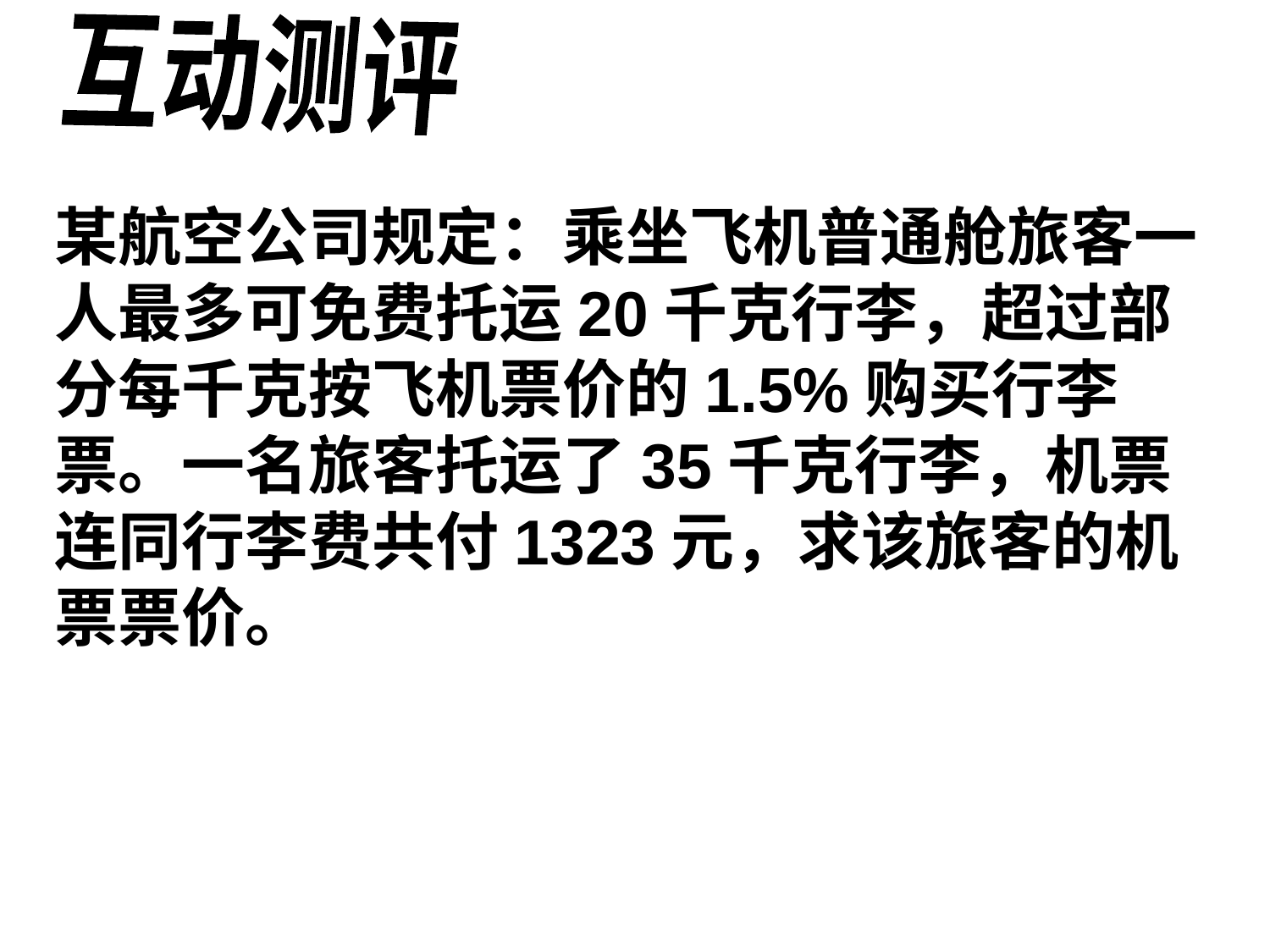

互动测评

某航空公司规定：乘坐飞机普通舱旅客一人最多可免费托运20千克行李，超过部分每千克按飞机票价的1.5%购买行李票。一名旅客托运了35千克行李，机票连同行李费共付1323元，求该旅客的机票票价。